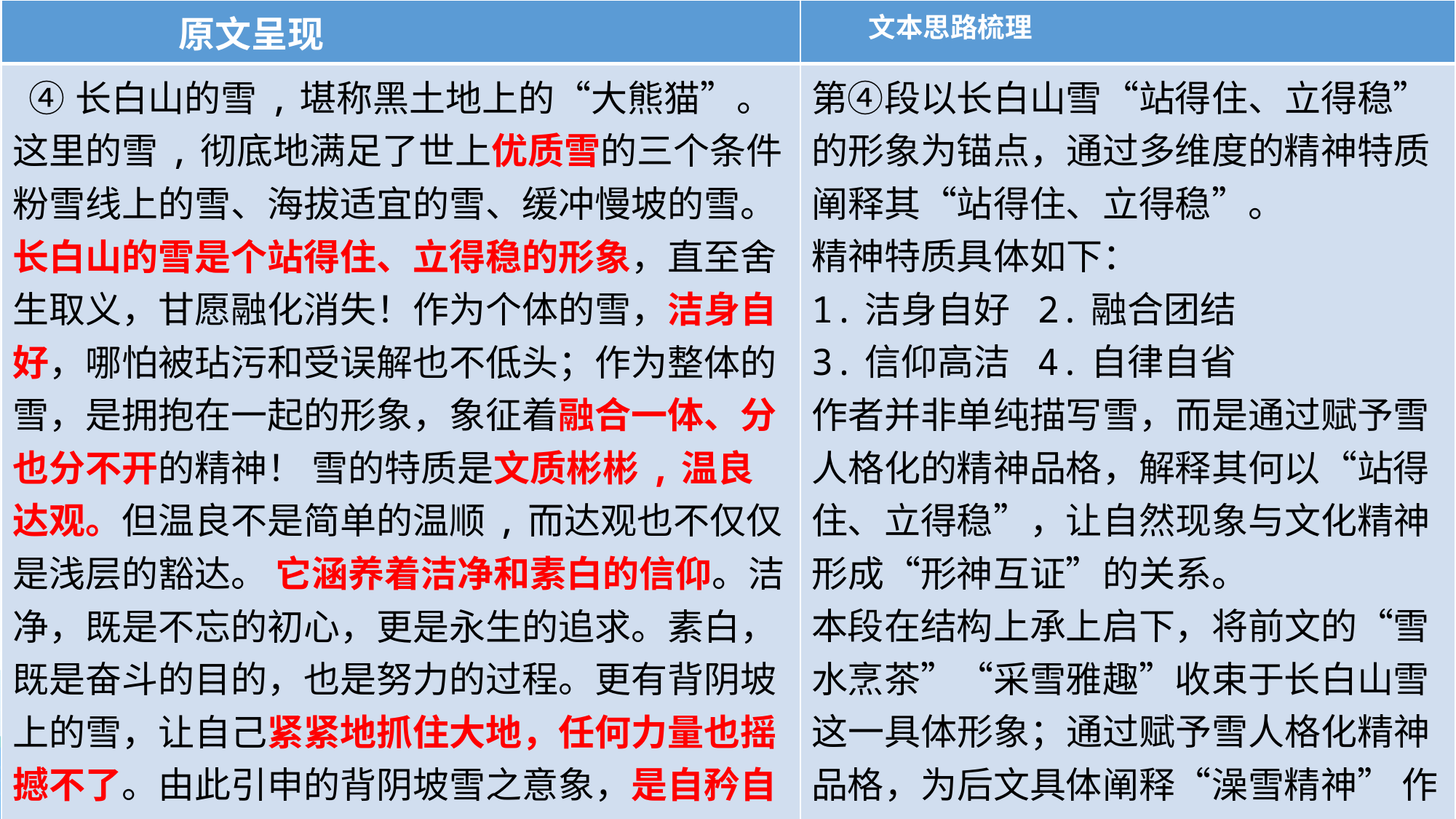

| 原文呈现 | 文本思路梳理 |
| --- | --- |
| ④长白山的雪,堪称黑土地上的“大熊猫”。这里的雪,彻底地满足了世上优质雪的三个条件:粉雪线上的雪、海拔适宜的雪、缓冲慢坡的雪。长白山的雪是个站得住、立得稳的形象，直至舍生取义，甘愿融化消失！作为个体的雪，洁身自好，哪怕被玷污和受误解也不低头；作为整体的雪，是拥抱在一起的形象，象征着融合一体、分也分不开的精神！ 雪的特质是文质彬彬,温良达观。但温良不是简单的温顺,而达观也不仅仅是浅层的豁达。 它涵养着洁净和素白的信仰。洁净，既是不忘的初心，更是永生的追求。素白，既是奋斗的目的，也是努力的过程。更有背阴坡上的雪，让自己紧紧地抓住大地，任何力量也摇撼不了。由此引申的背阴坡雪之意象，是自矜自勉、自律自觉，抚躬自问、洁身自好。雪，以身可变而心不变的方式扎根立志。 | 第④段以长白山雪“站得住、立得稳”的形象为锚点，通过多维度的精神特质阐释其“站得住、立得稳”。 精神特质具体如下： 1.洁身自好 2.融合团结 3.信仰高洁 4.自律自省 作者并非单纯描写雪，而是通过赋予雪人格化的精神品格，解释其何以“站得住、立得稳”，让自然现象与文化精神形成“形神互证”的关系。 本段在结构上承上启下，将前文的“雪水烹茶”“采雪雅趣”收束于长白山雪这一具体形象；通过赋予雪人格化精神品格，为后文具体阐释“澡雪精神” 作铺垫。 |